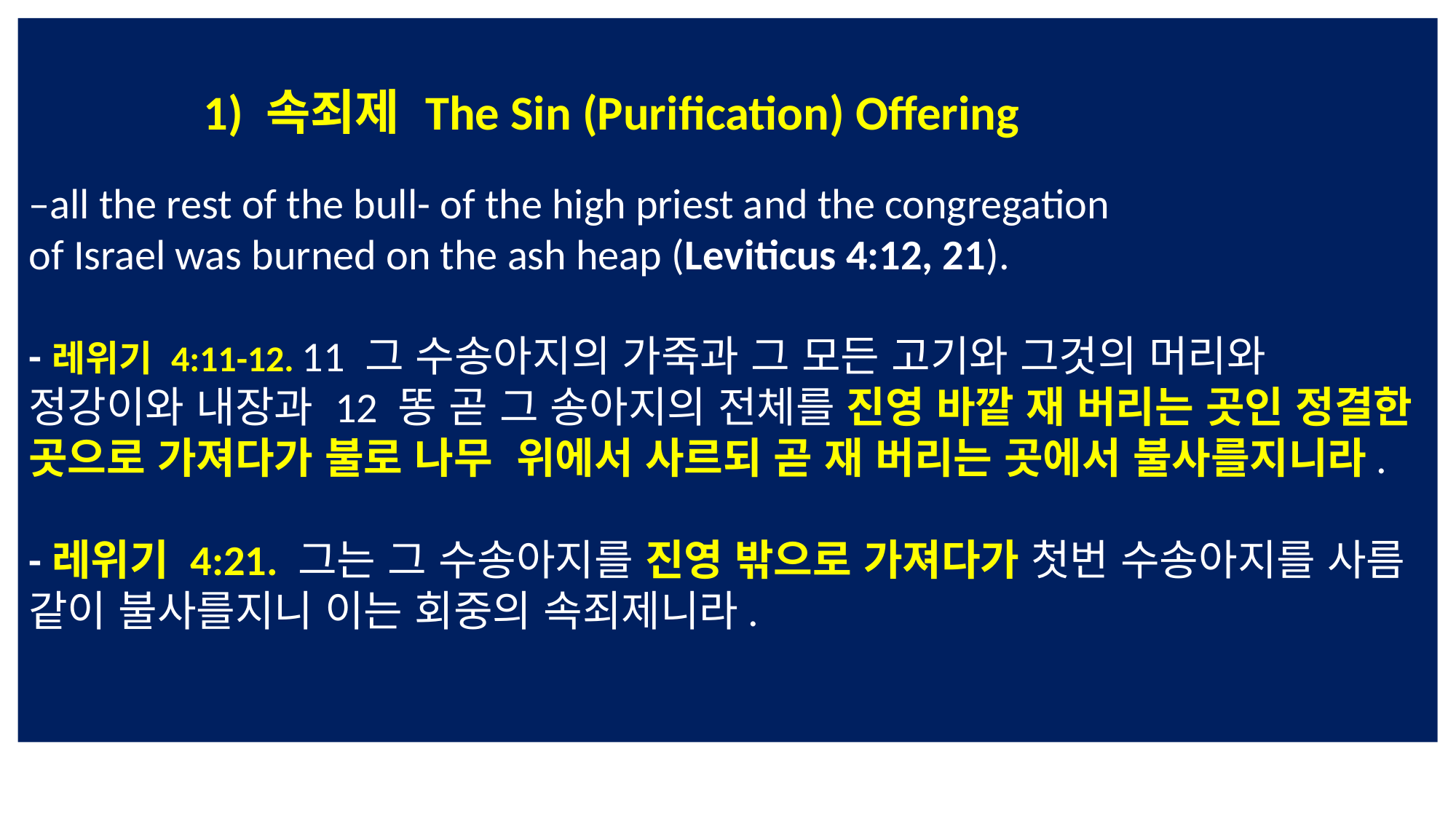

1) 속죄제 The Sin (Purification) Offering

–all the rest of the bull- of the high priest and the congregation
of Israel was burned on the ash heap (Leviticus 4:12, 21).

-레위기 4:11-12. 11 그 수송아지의 가죽과 그 모든 고기와 그것의 머리와 정강이와 내장과 12 똥 곧 그 송아지의 전체를 진영 바깥 재 버리는 곳인 정결한 곳으로 가져다가 불로 나무  위에서 사르되 곧 재 버리는 곳에서 불사를지니라.

-레위기 4:21. 그는 그 수송아지를 진영 밖으로 가져다가 첫번 수송아지를 사름 같이 불사를지니 이는 회중의 속죄제니라.